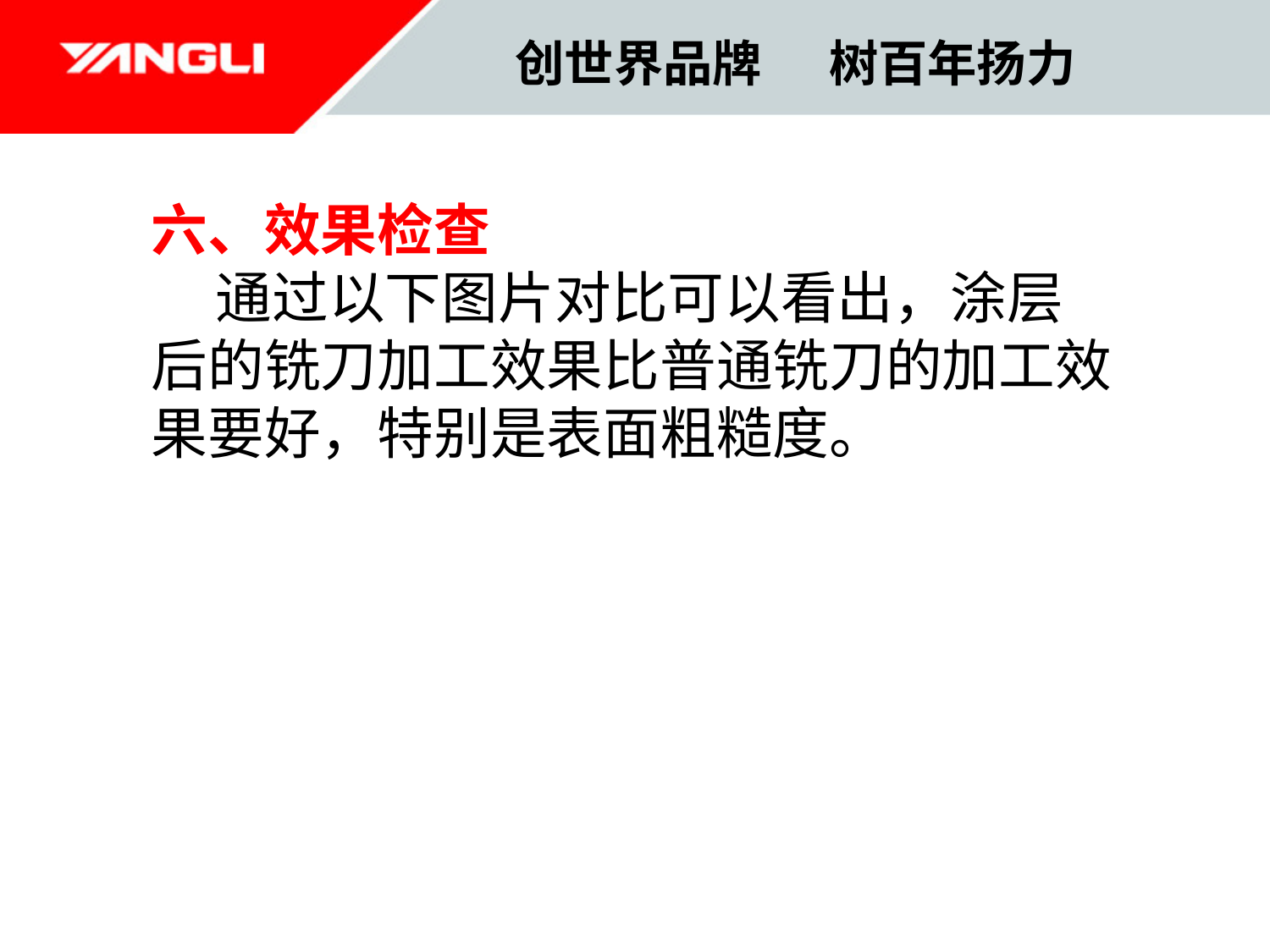

创世界品牌      树百年扬力
六、效果检查
    通过以下图片对比可以看出，涂层后的铣刀加工效果比普通铣刀的加工效果要好，特别是表面粗糙度。